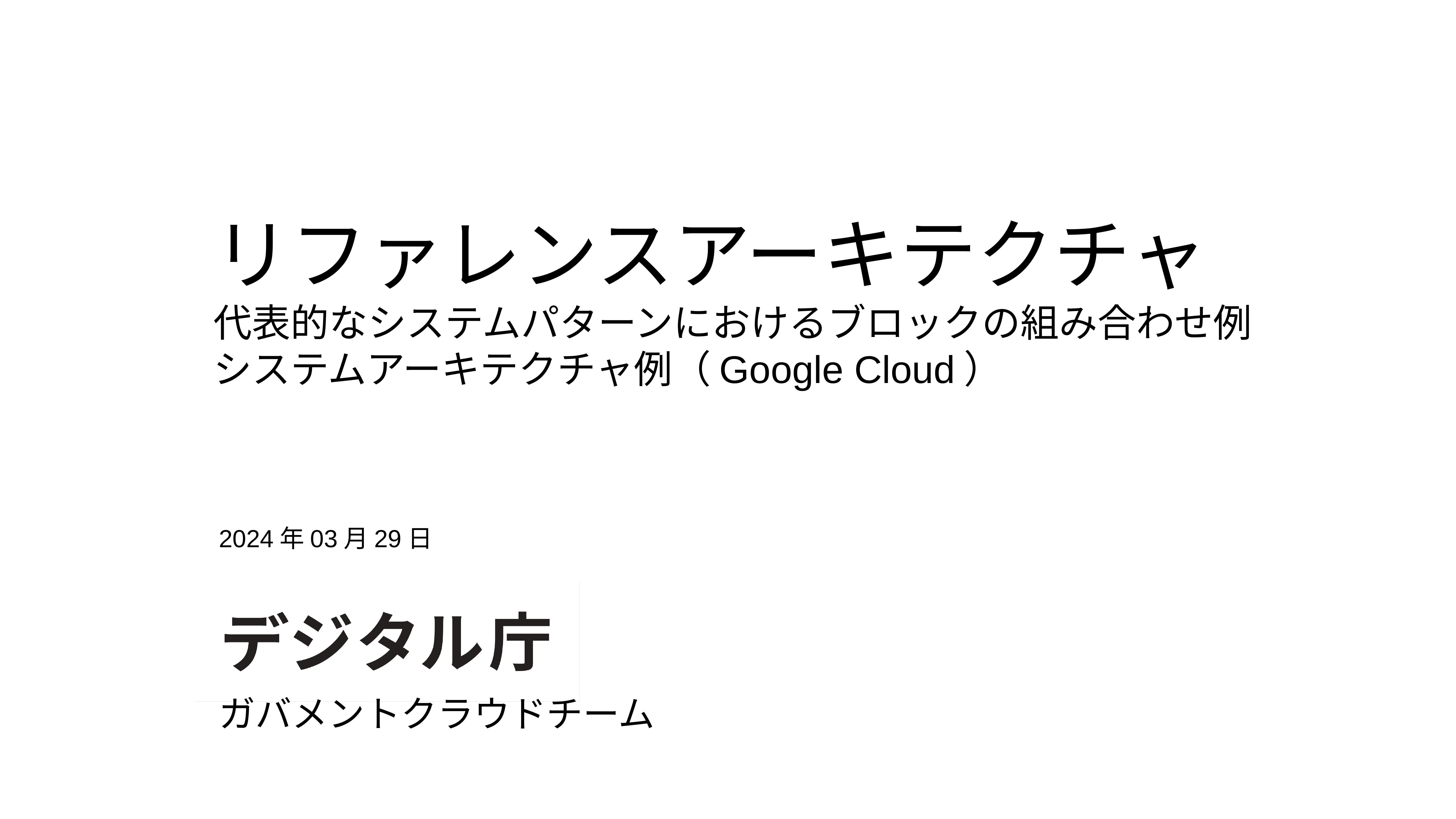

# リファレンスアーキテクチャ 代表的なシステムパターンにおけるブロックの組み合わせ例 システムアーキテクチャ例（Google Cloud）
2024年03月29日
ガバメントクラウドチーム